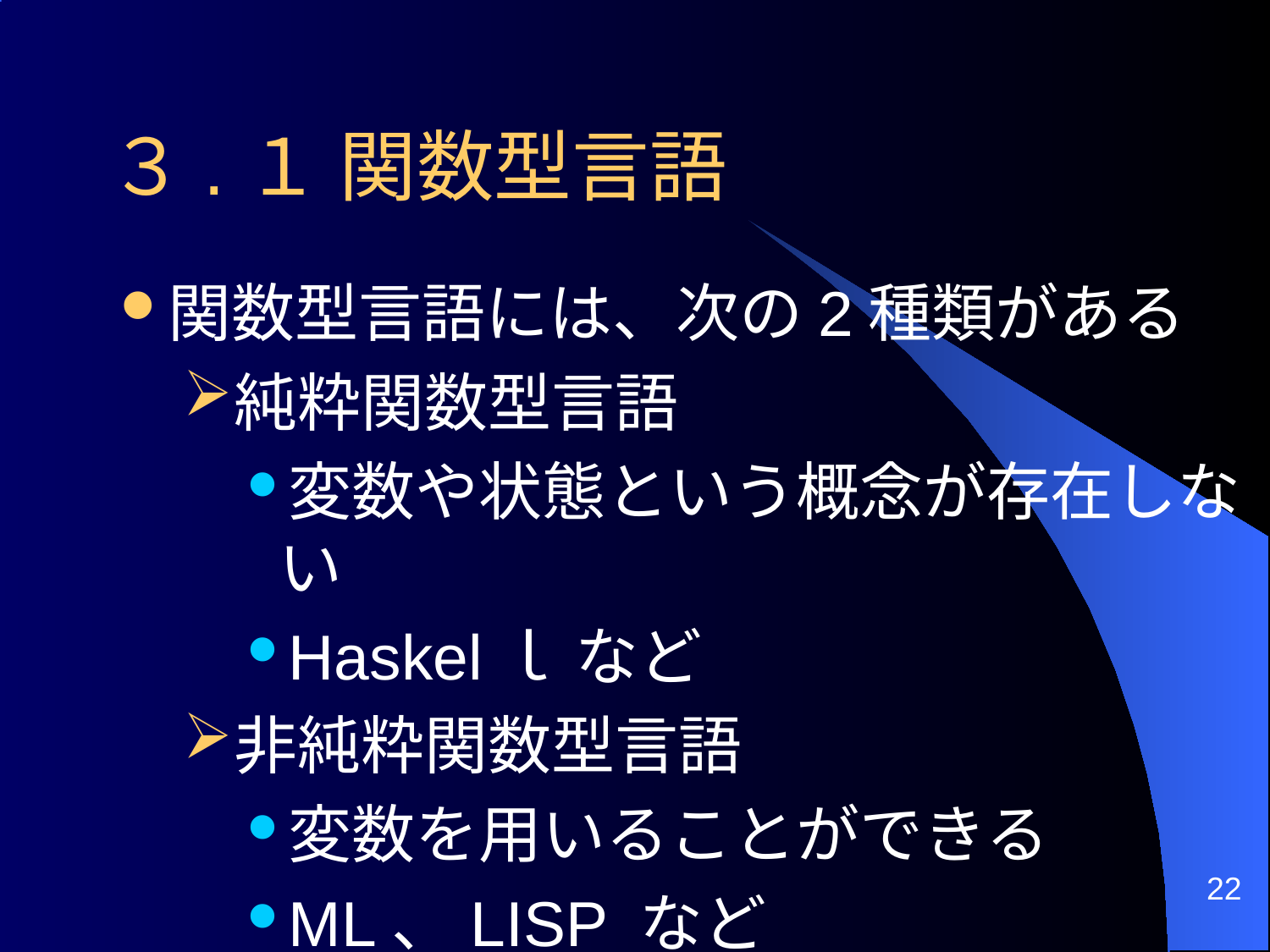

# ３.１ 関数型言語
関数型言語には、次の2種類がある
純粋関数型言語
変数や状態という概念が存在しない
Haskelｌ など
非純粋関数型言語
変数を用いることができる
ML、LISP など
22